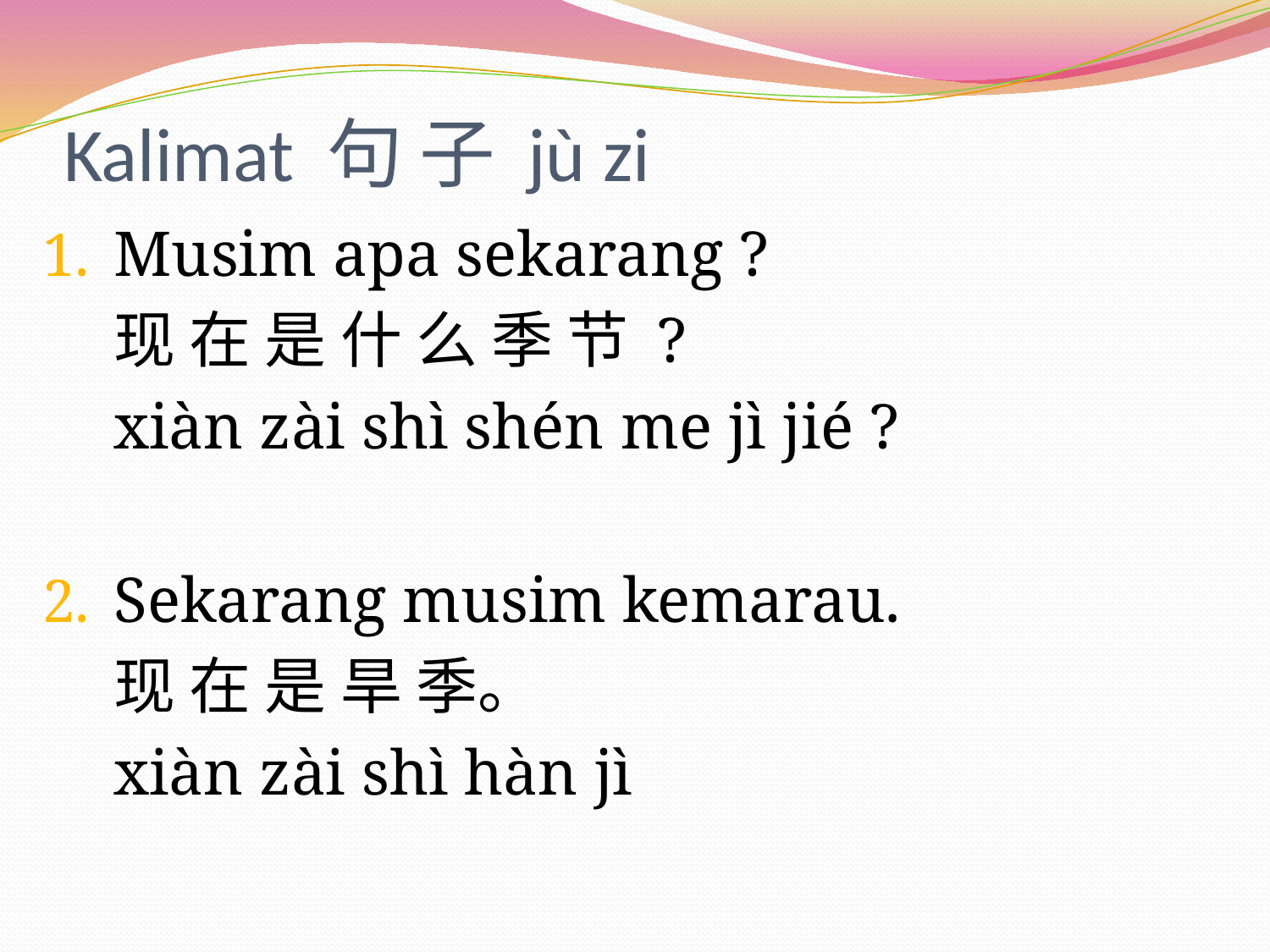

# Kalimat 句 子 jù zi
Musim apa sekarang ?
	现 在 是 什 么 季 节 ?
	xiàn zài shì shén me jì jié ?

Sekarang musim kemarau.
	现 在 是 旱 季。
	xiàn zài shì hàn jì